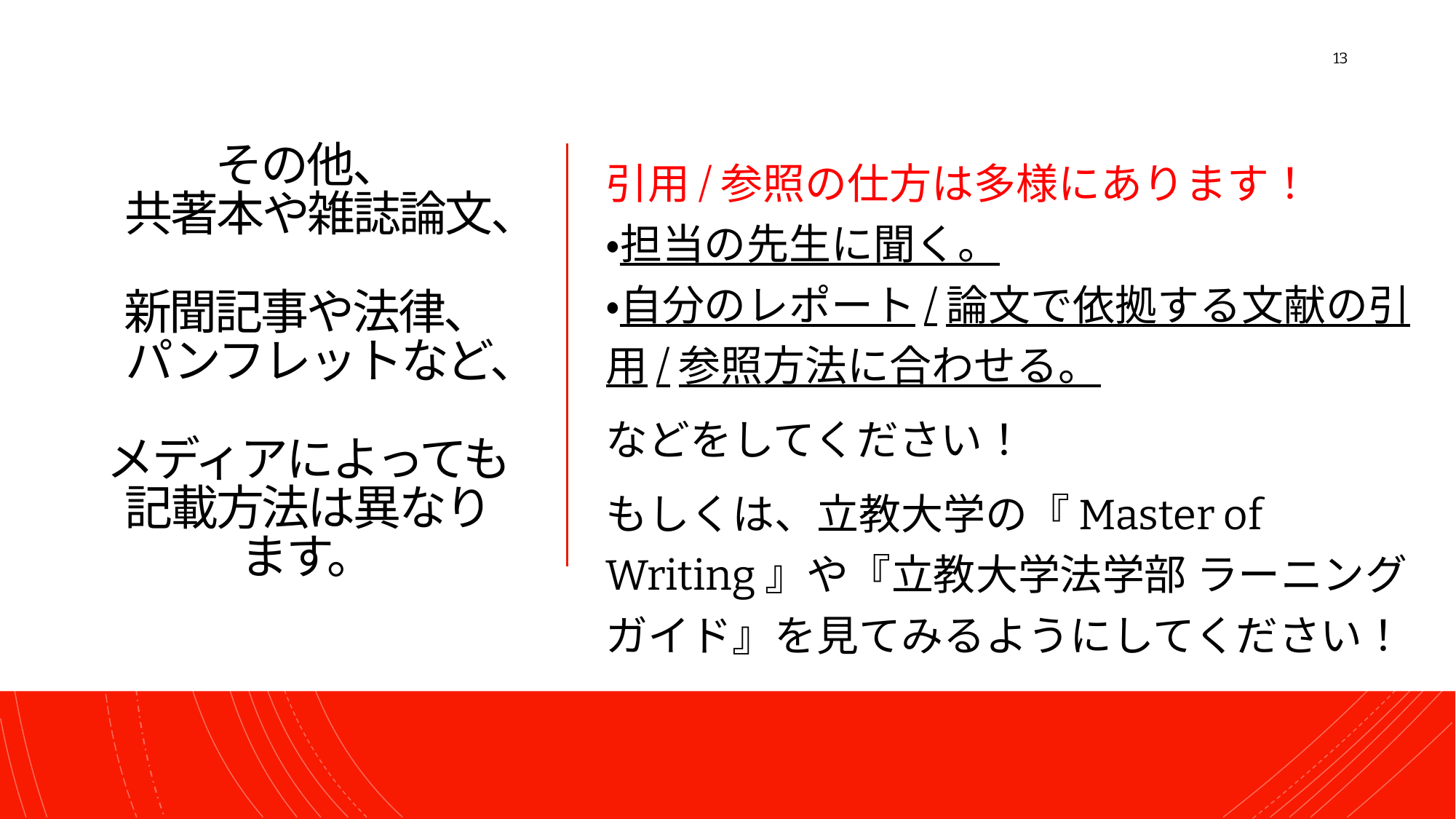

13
引用/参照の仕方は多様にあります！
・担当の先生に聞く。
・自分のレポート/論文で依拠する文献の引用/参照方法に合わせる。
などをしてください！
もしくは、立教大学の『Master of Writing』や『立教大学法学部 ラーニングガイド』を見てみるようにしてください！
# その他、 共著本や雑誌論文、 新聞記事や法律、 パンフレットなど、 メディアによっても記載方法は異なります。